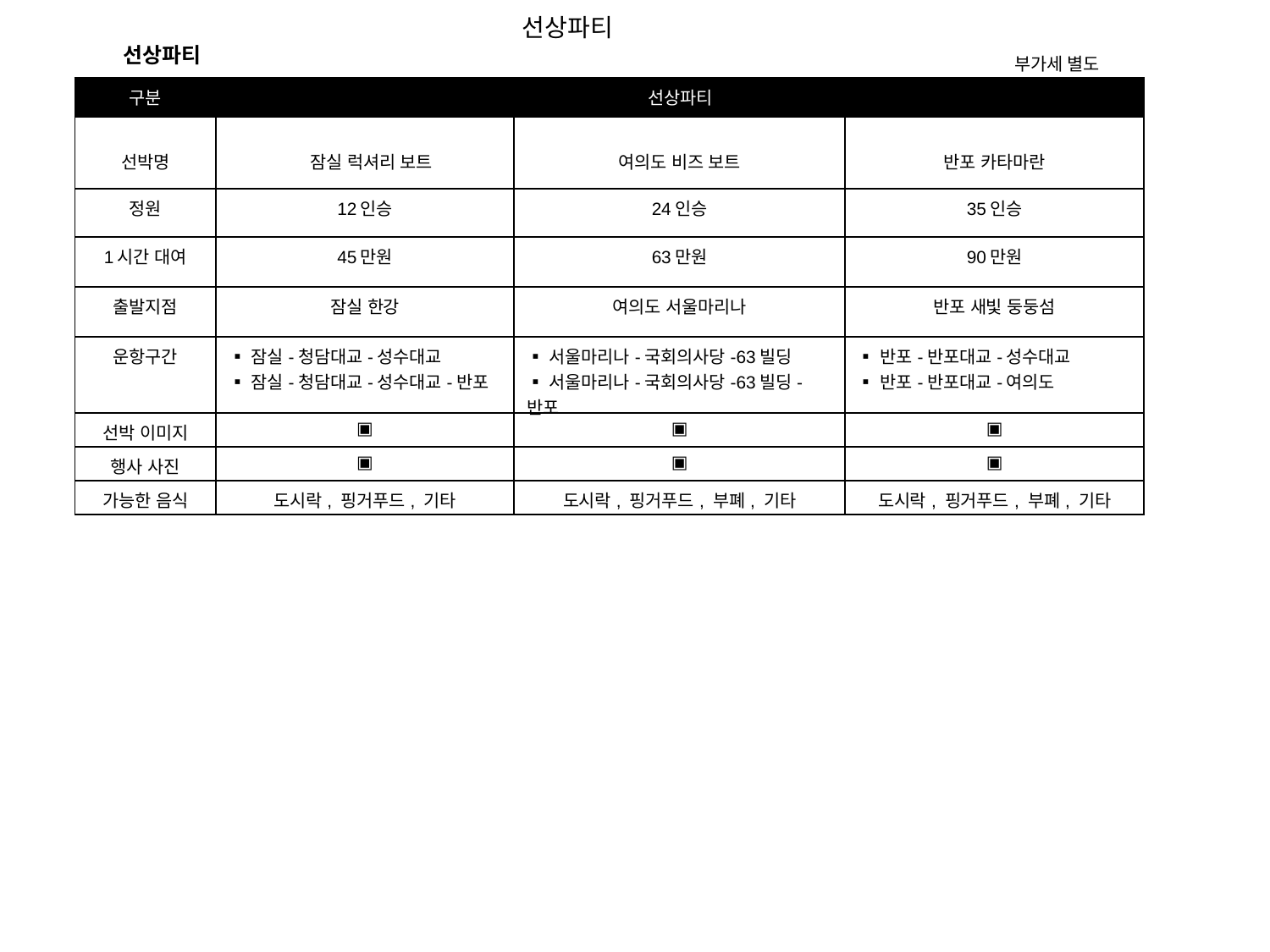

선상파티
선상파티
부가세 별도
| 구분 | 선상파티 |  |  |
| --- | --- | --- | --- |
| 선박명 | 잠실 럭셔리 보트 | 여의도 비즈 보트 | 반포 카타마란 |
| 정원 | 12인승 | 24인승 | 35인승 |
| 1시간 대여 | 45만원 | 63만원 | 90만원 |
| 출발지점 | 잠실 한강 | 여의도 서울마리나 | 반포 새빛 둥둥섬 |
| 운항구간 | ▪잠실-청담대교-성수대교 ▪잠실-청담대교-성수대교-반포 | ▪서울마리나-국회의사당-63빌딩 ▪서울마리나-국회의사당-63빌딩-반포 | ▪반포-반포대교-성수대교 ▪반포-반포대교-여의도 |
| 선박 이미지 | ▣ | ▣ | ▣ |
| 행사 사진 | ▣ | ▣ | ▣ |
| 가능한 음식 | 도시락, 핑거푸드, 기타 | 도시락, 핑거푸드, 부폐, 기타 | 도시락, 핑거푸드, 부폐, 기타 |